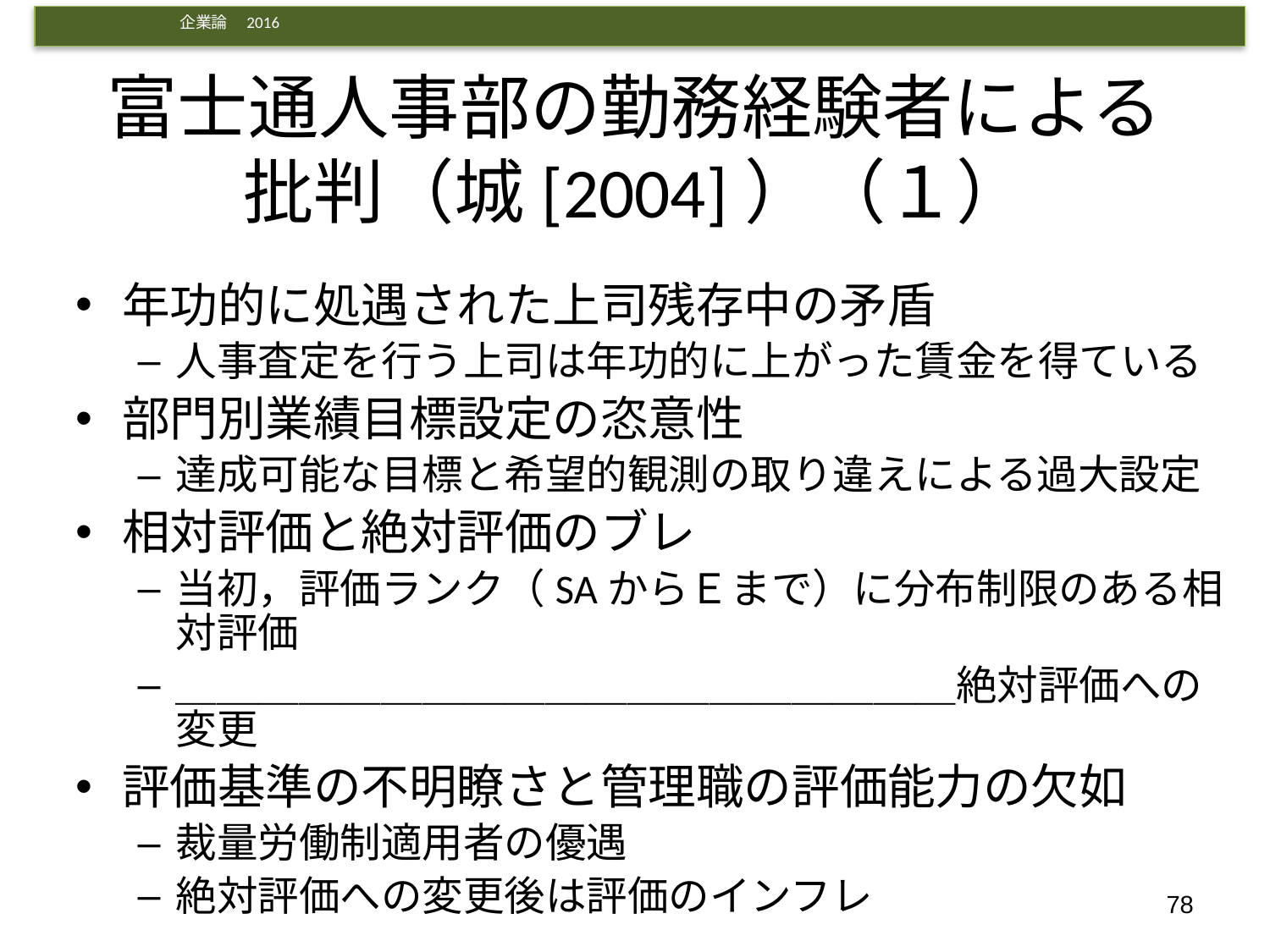

# 富士通人事部の勤務経験者による批判（城[2004]）（１）
年功的に処遇された上司残存中の矛盾
人事査定を行う上司は年功的に上がった賃金を得ている
部門別業績目標設定の恣意性
達成可能な目標と希望的観測の取り違えによる過大設定
相対評価と絶対評価のブレ
当初，評価ランク（SAからＥまで）に分布制限のある相対評価
＿＿＿＿＿＿＿＿＿＿＿＿＿＿＿＿＿＿＿絶対評価への変更
評価基準の不明瞭さと管理職の評価能力の欠如
裁量労働制適用者の優遇
絶対評価への変更後は評価のインフレ
78